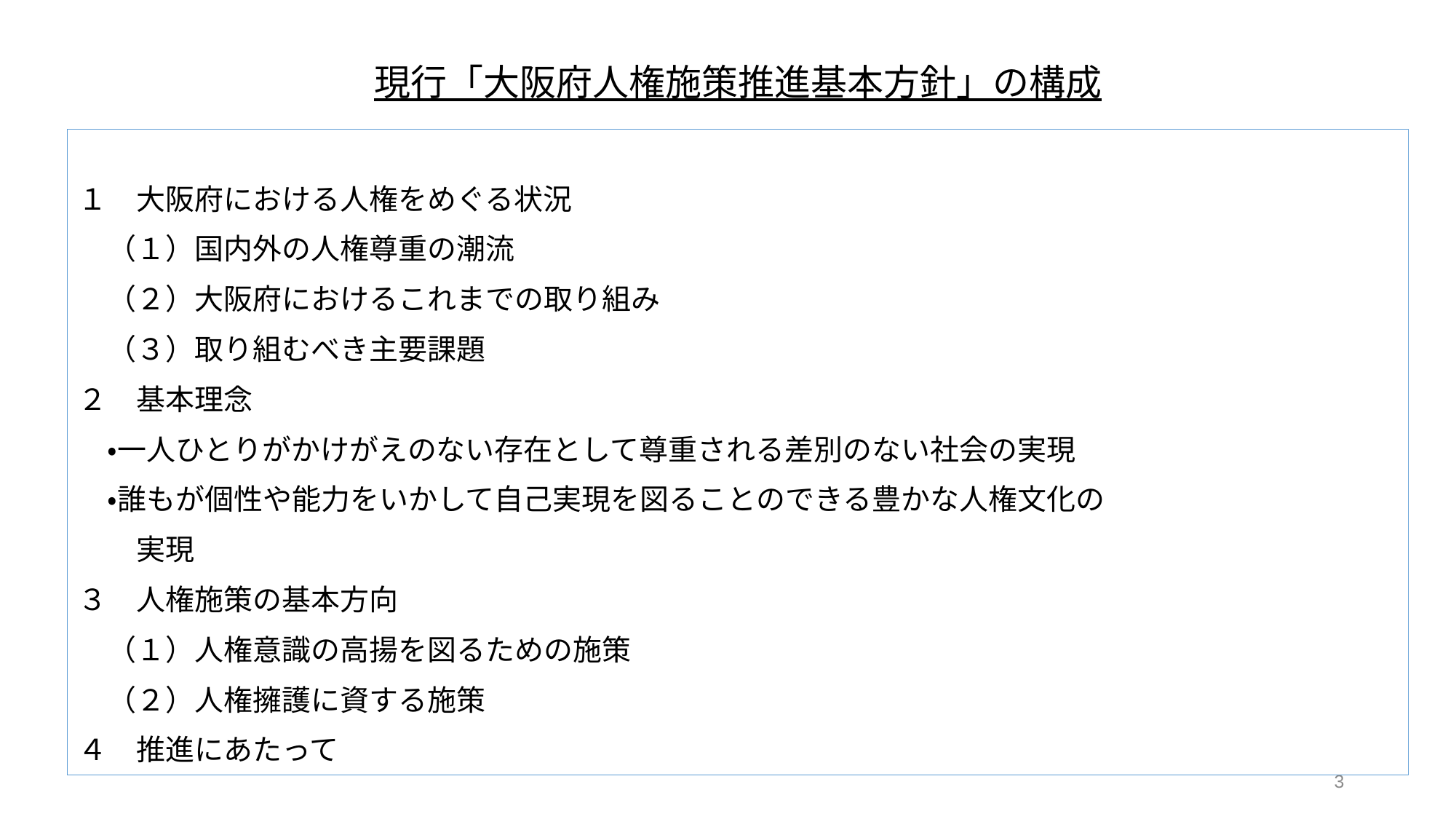

# 現行「大阪府人権施策推進基本方針」の構成

１　大阪府における人権をめぐる状況
　（１）国内外の人権尊重の潮流
　（２）大阪府におけるこれまでの取り組み
　（３）取り組むべき主要課題
２　基本理念
　・一人ひとりがかけがえのない存在として尊重される差別のない社会の実現
　・誰もが個性や能力をいかして自己実現を図ることのできる豊かな人権文化の
　　実現
３　人権施策の基本方向
　（１）人権意識の高揚を図るための施策
　（２）人権擁護に資する施策
４　推進にあたって
3